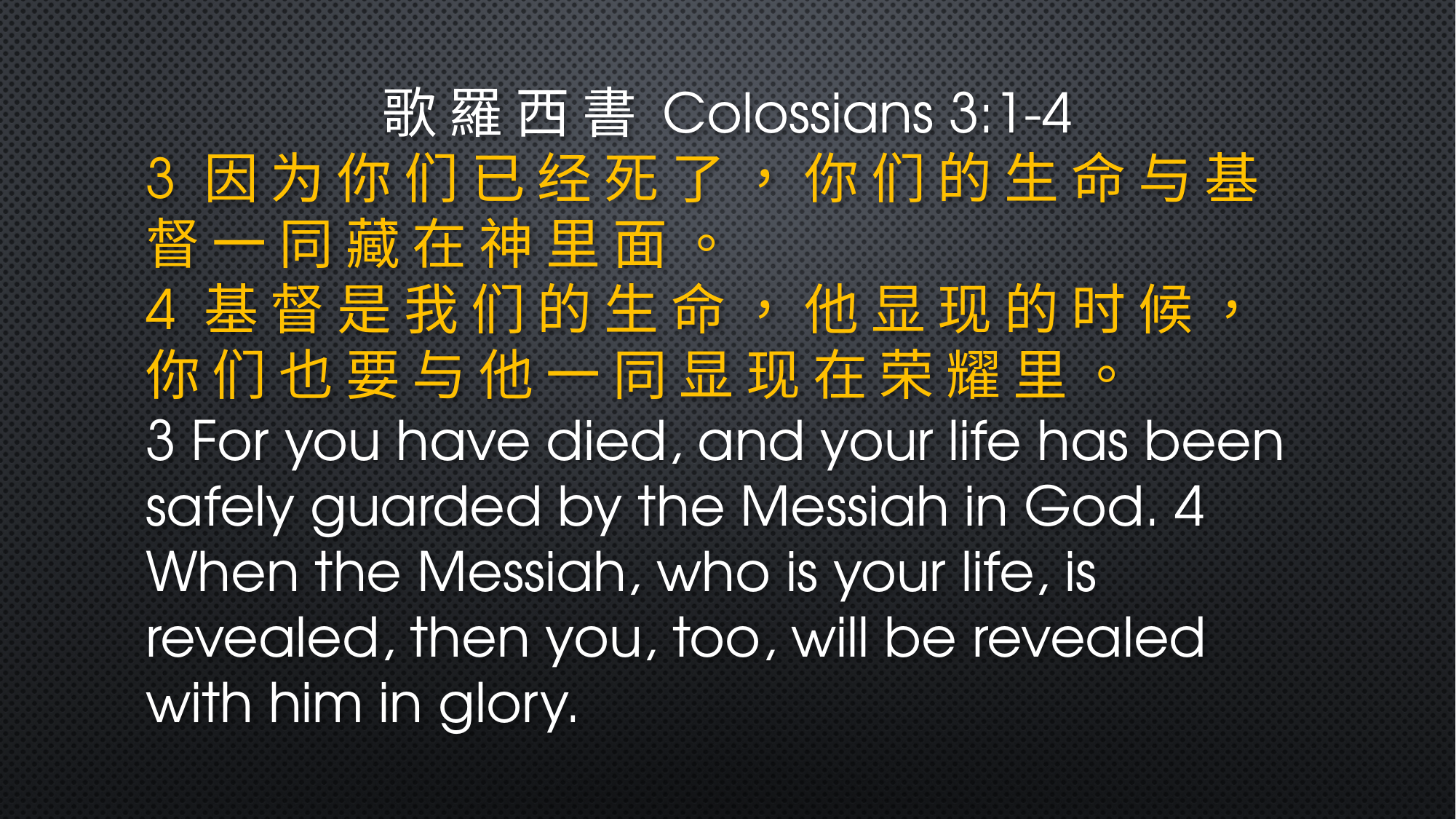

歌 羅 西 書 Colossians 3:1-4
3 因 为 你 们 已 经 死 了 ， 你 们 的 生 命 与 基 督 一 同 藏 在 神 里 面 。
4 基 督 是 我 们 的 生 命 ， 他 显 现 的 时 候 ， 你 们 也 要 与 他 一 同 显 现 在 荣 耀 里 。
3 For you have died, and your life has been safely guarded by the Messiah in God. 4 When the Messiah, who is your life, is revealed, then you, too, will be revealed with him in glory.